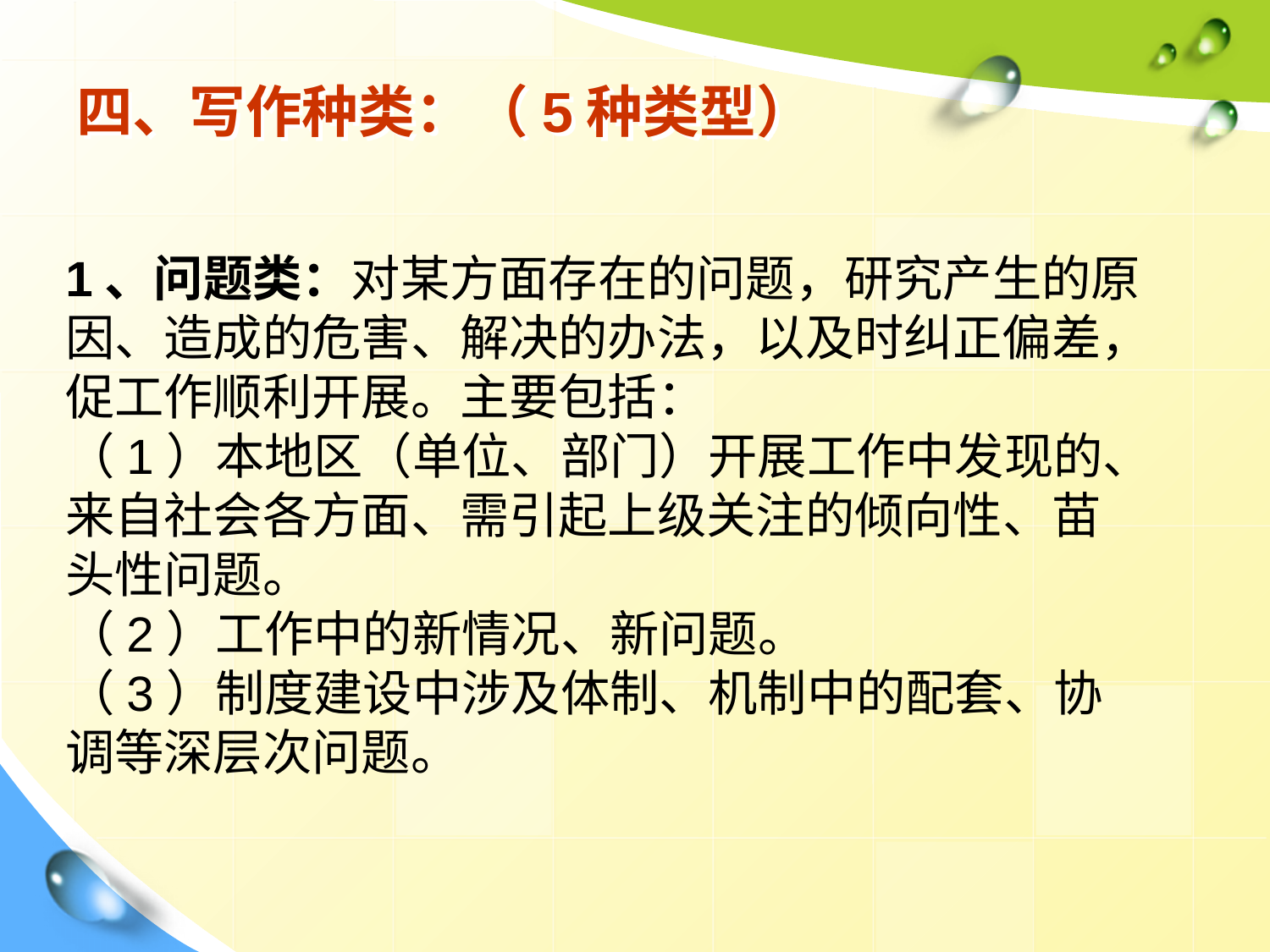

# 四、写作种类：（5种类型）
1、问题类：对某方面存在的问题，研究产生的原因、造成的危害、解决的办法，以及时纠正偏差，促工作顺利开展。主要包括：
（1）本地区（单位、部门）开展工作中发现的、来自社会各方面、需引起上级关注的倾向性、苗头性问题。
（2）工作中的新情况、新问题。
（3）制度建设中涉及体制、机制中的配套、协调等深层次问题。